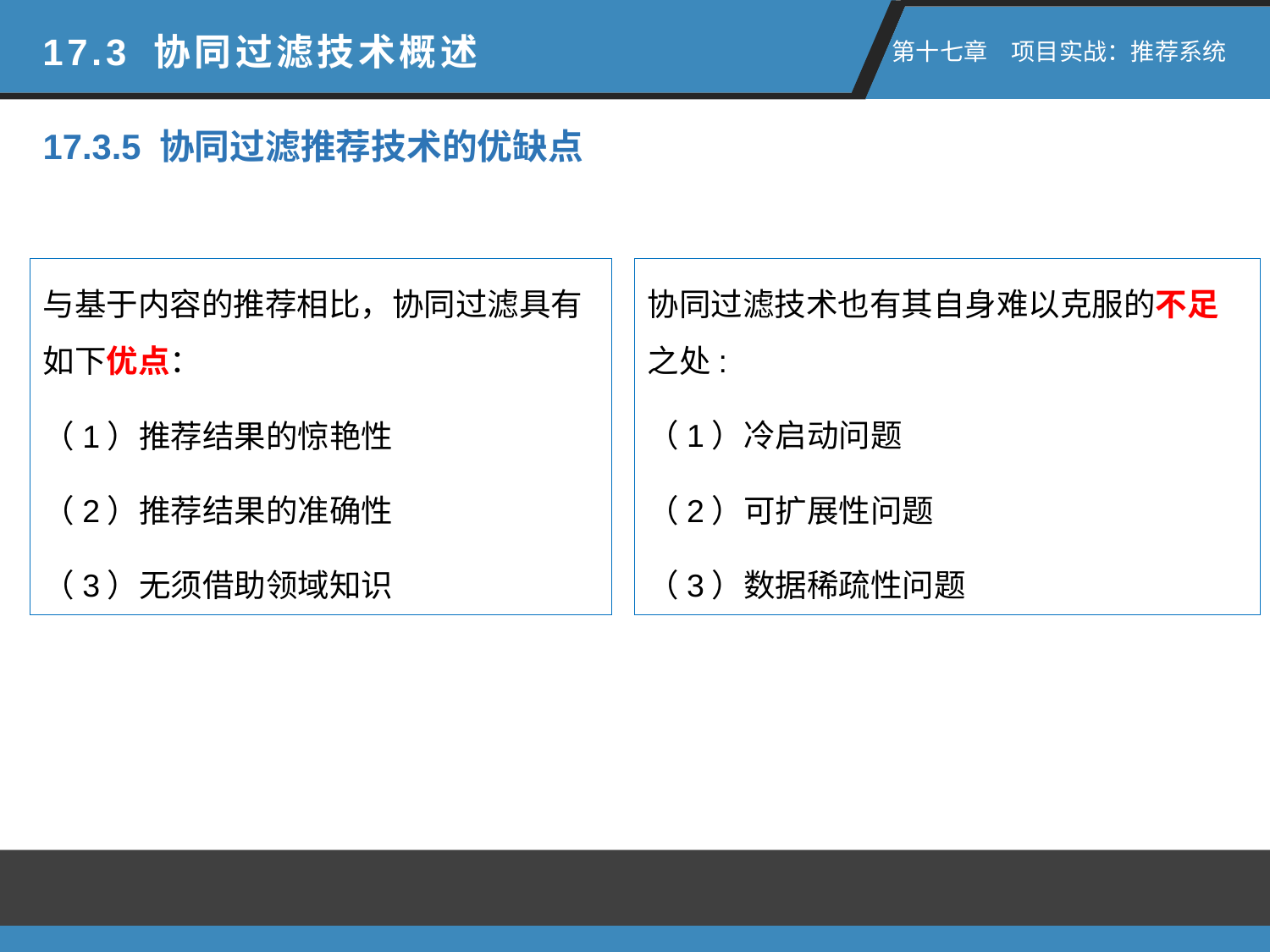

17.3 协同过滤技术概述
  第十七章　项目实战：推荐系统
17.3.5 协同过滤推荐技术的优缺点

与基于内容的推荐相比，协同过滤具有如下优点：
（1）推荐结果的惊艳性
（2）推荐结果的准确性
（3）无须借助领域知识
协同过滤技术也有其自身难以克服的不足之处:
（1）冷启动问题
（2）可扩展性问题
（3）数据稀疏性问题